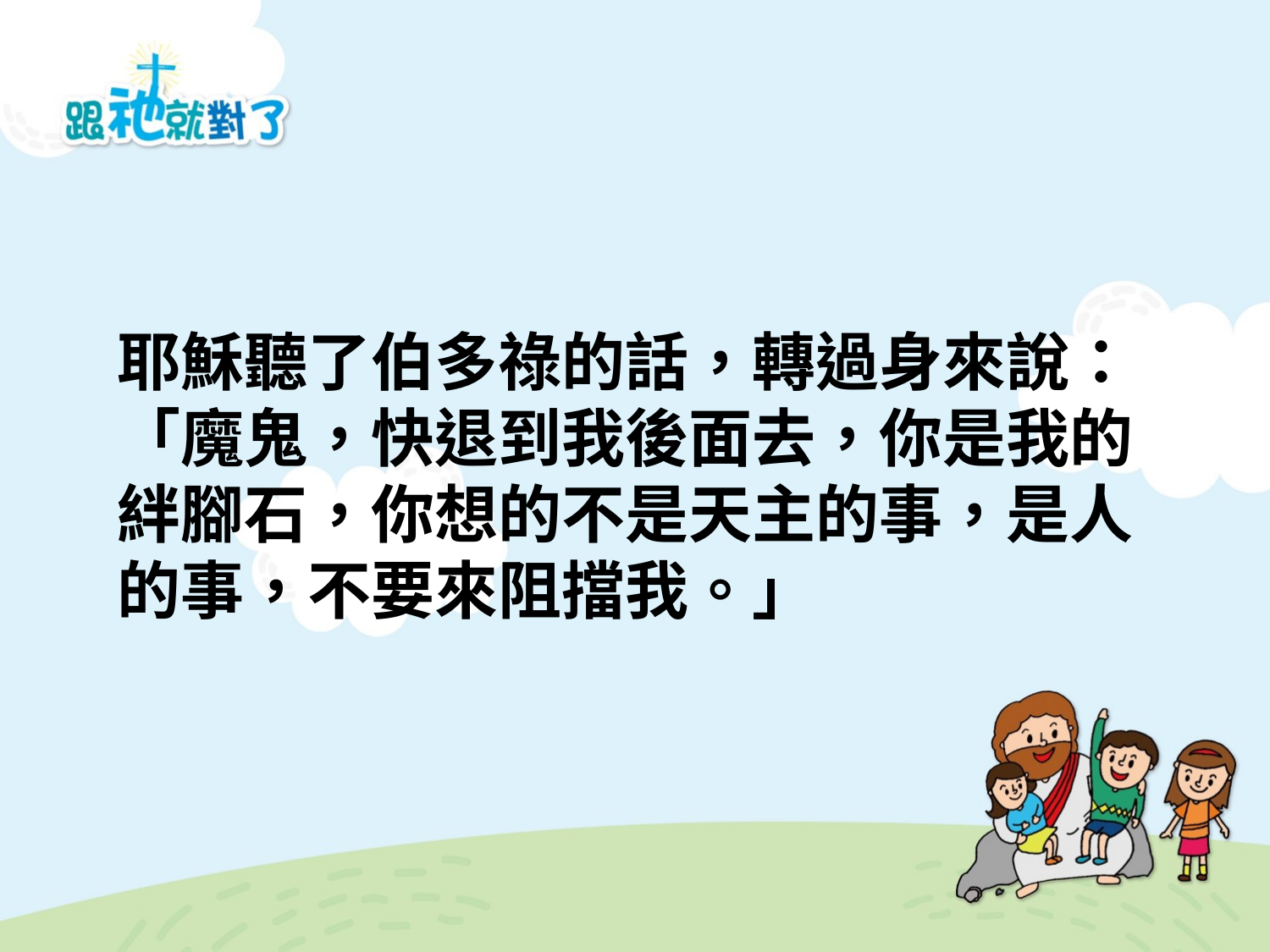

耶穌聽了伯多祿的話，轉過身來說：「魔鬼，快退到我後面去，你是我的絆腳石，你想的不是天主的事，是人的事，不要來阻擋我。」